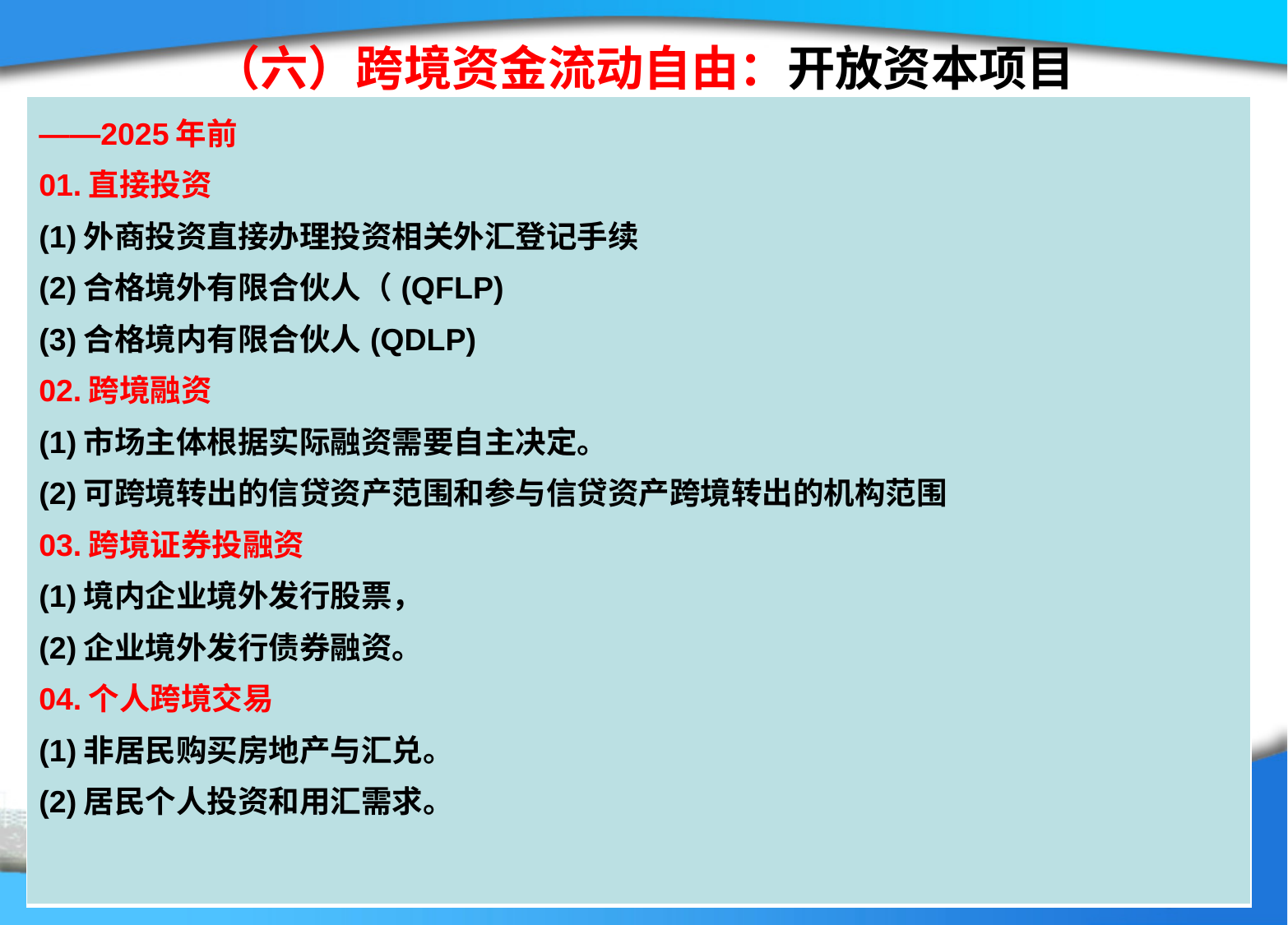

# （六）跨境资金流动自由：开放资本项目
| ——2025年前 01.直接投资 (1)外商投资直接办理投资相关外汇登记手续 (2)合格境外有限合伙人（(QFLP) (3)合格境内有限合伙人(QDLP) 02.跨境融资 (1)市场主体根据实际融资需要自主决定。 (2)可跨境转出的信贷资产范围和参与信贷资产跨境转出的机构范围 03.跨境证券投融资 (1)境内企业境外发行股票， (2)企业境外发行债券融资。 04.个人跨境交易 (1)非居民购买房地产与汇兑。 (2)居民个人投资和用汇需求。 |
| --- |